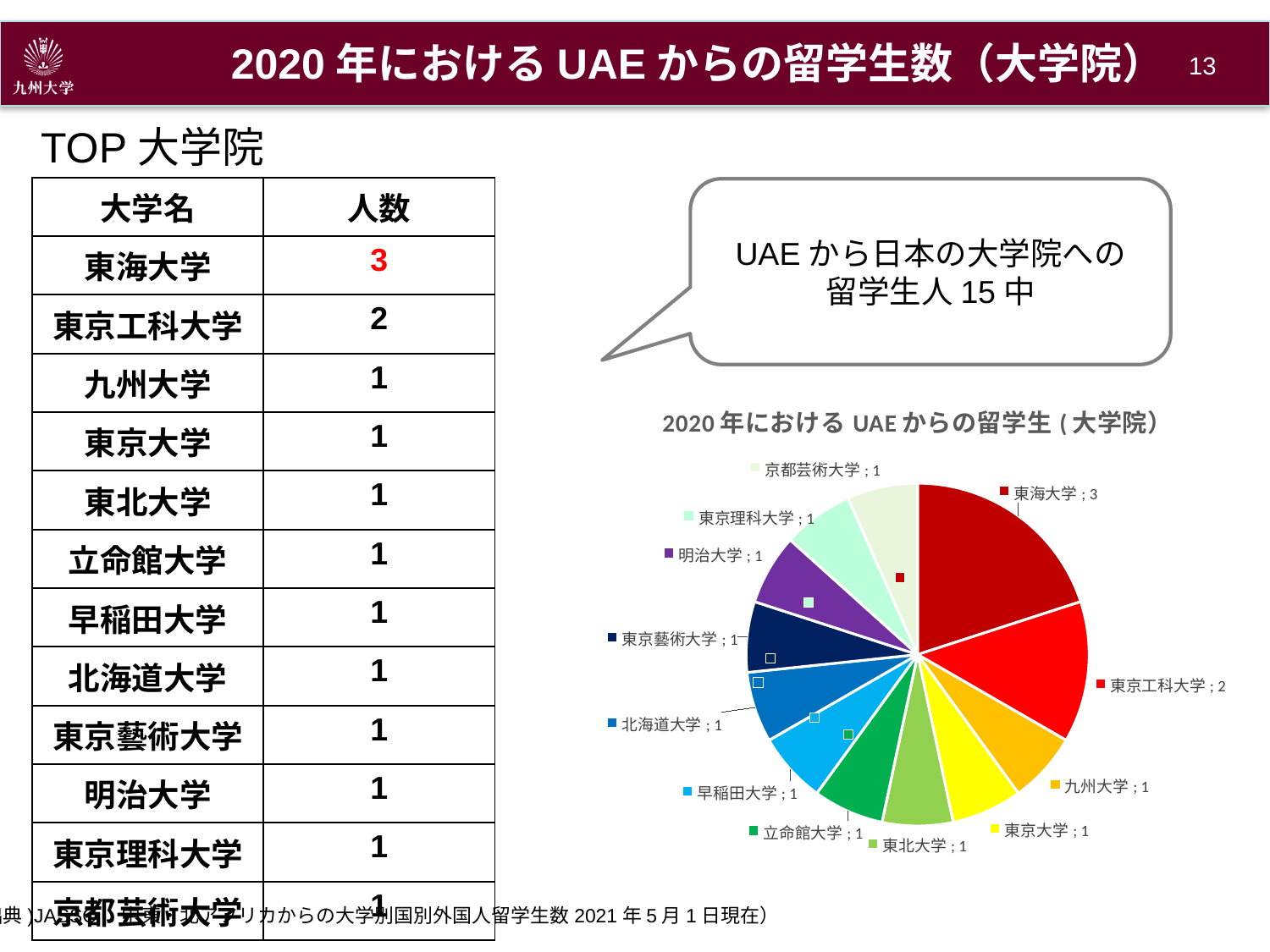

2020年におけるUAEからの留学生数（大学院）
13
TOP大学院
| 大学名 | 人数 |
| --- | --- |
| 東海大学 | 3 |
| 東京工科大学 | 2 |
| 九州大学 | 1 |
| 東京大学 | 1 |
| 東北大学 | 1 |
| 立命館大学 | 1 |
| 早稲田大学 | 1 |
| 北海道大学 | 1 |
| 東京藝術大学 | 1 |
| 明治大学 | 1 |
| 東京理科大学 | 1 |
| 京都芸術大学 | 1 |
UAEから日本の大学院への
留学生人15中

### Chart: 2020年におけるUAEからの留学生(大学院）

| Category |  |
|---|---|
| 東海大学 | 3.0 |
| 東京工科大学 | 2.0 |
| 九州大学 | 1.0 |
| 東京大学 | 1.0 |
| 東北大学 | 1.0 |
| 立命館大学 | 1.0 |
| 早稲田大学 | 1.0 |
| 北海道大学 | 1.0 |
| 東京藝術大学 | 1.0 |
| 明治大学 | 1.0 |
| 東京理科大学 | 1.0 |
| 京都芸術大学 | 1.0 |
(出典)JASSO　中東・北アフリカからの大学別国別外国人留学生数2021年5月1日現在）